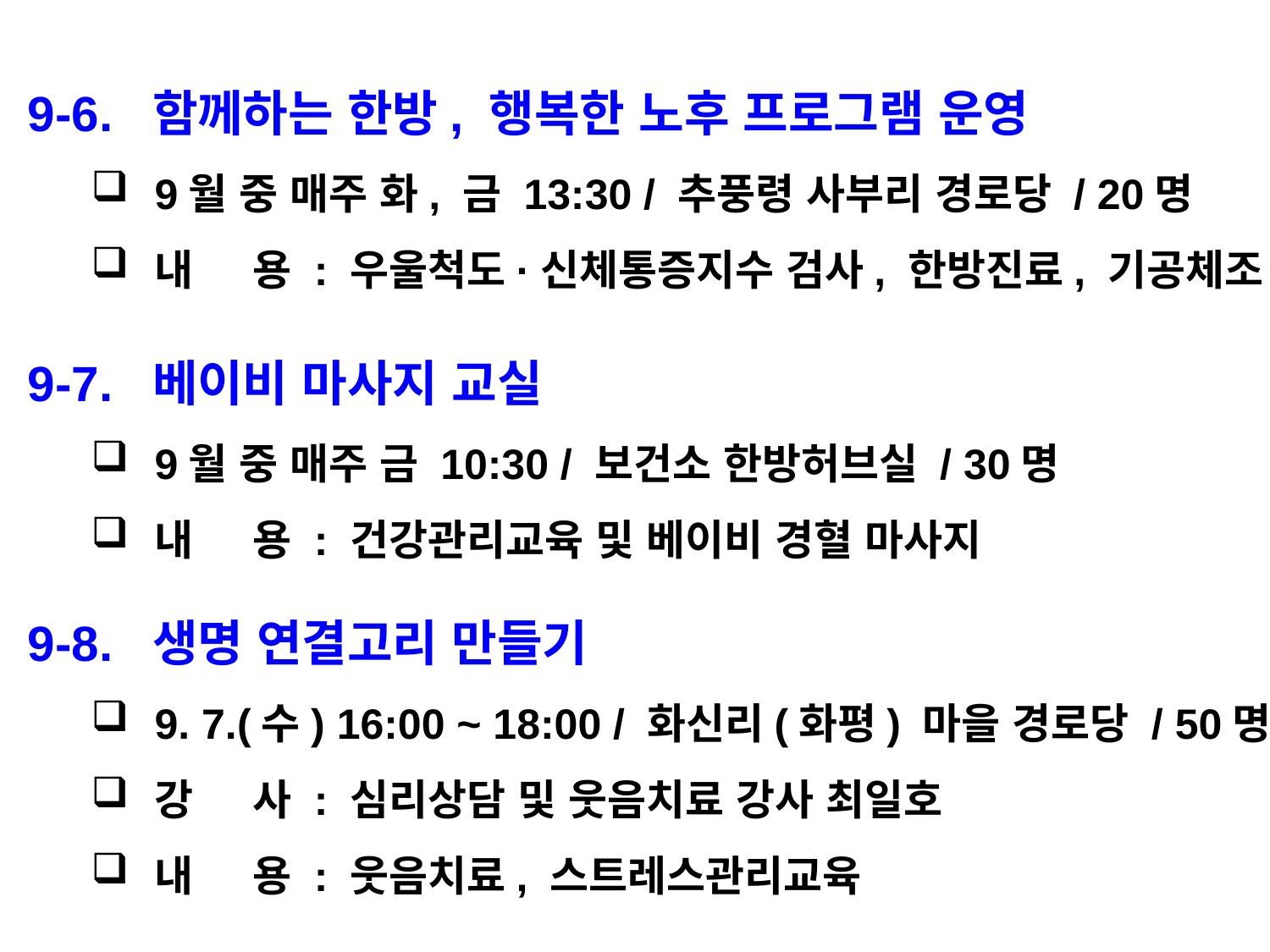

9-6.  함께하는 한방, 행복한 노후 프로그램 운영
9월 중 매주 화, 금 13:30 / 추풍령 사부리 경로당 / 20명
내     용 : 우울척도·신체통증지수 검사, 한방진료, 기공체조

9-7.  베이비 마사지 교실
9월 중 매주 금 10:30 / 보건소 한방허브실 / 30명
내     용 : 건강관리교육 및 베이비 경혈 마사지
9-8.  생명 연결고리 만들기
9. 7.(수) 16:00 ~ 18:00 / 화신리(화평) 마을 경로당 / 50명
강     사 : 심리상담 및 웃음치료 강사 최일호
내     용 : 웃음치료, 스트레스관리교육